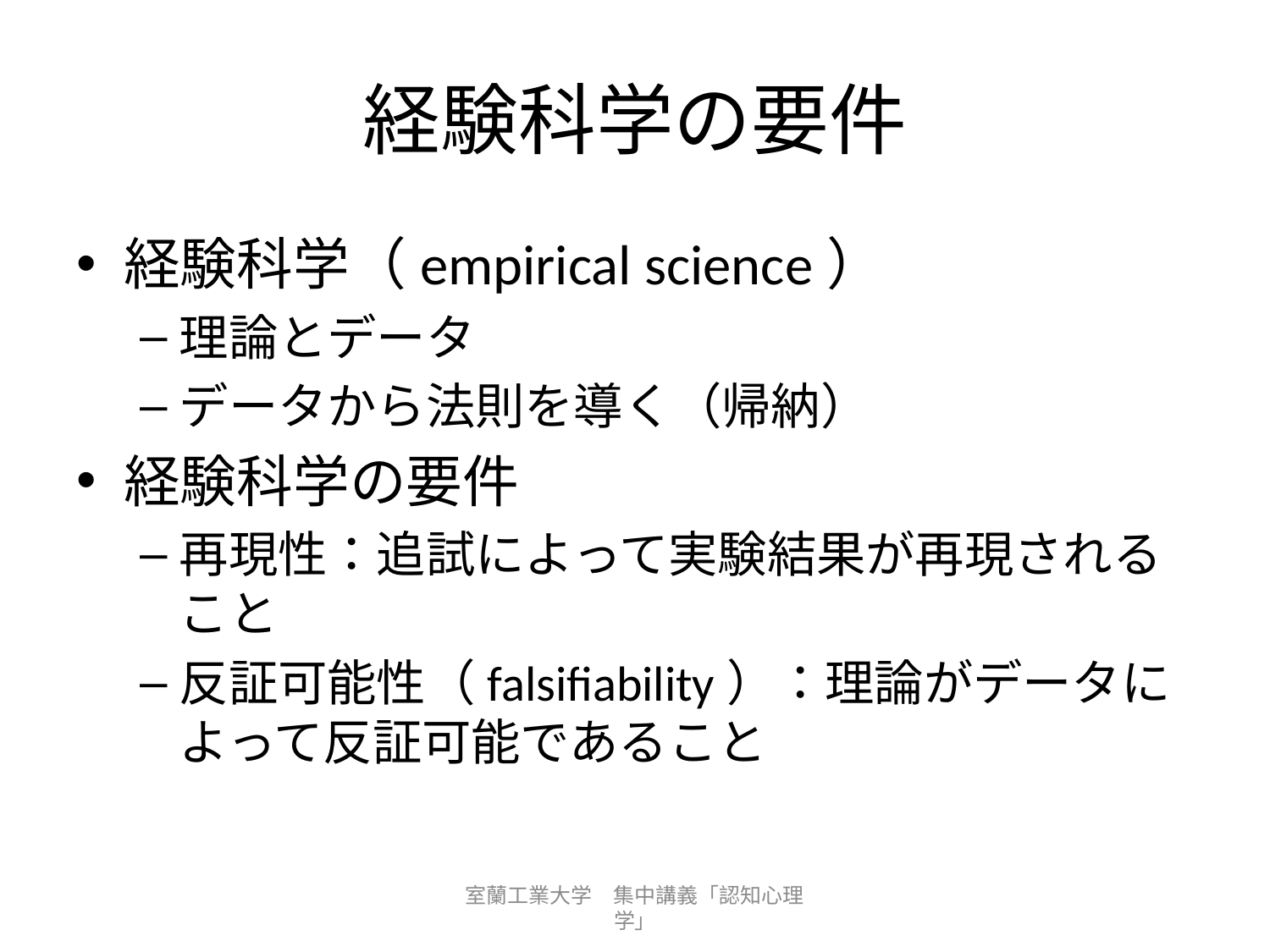

# 経験科学の要件
経験科学（empirical science）
理論とデータ
データから法則を導く（帰納）
経験科学の要件
再現性：追試によって実験結果が再現されること
反証可能性（falsifiability）：理論がデータによって反証可能であること
室蘭工業大学　集中講義「認知心理学」